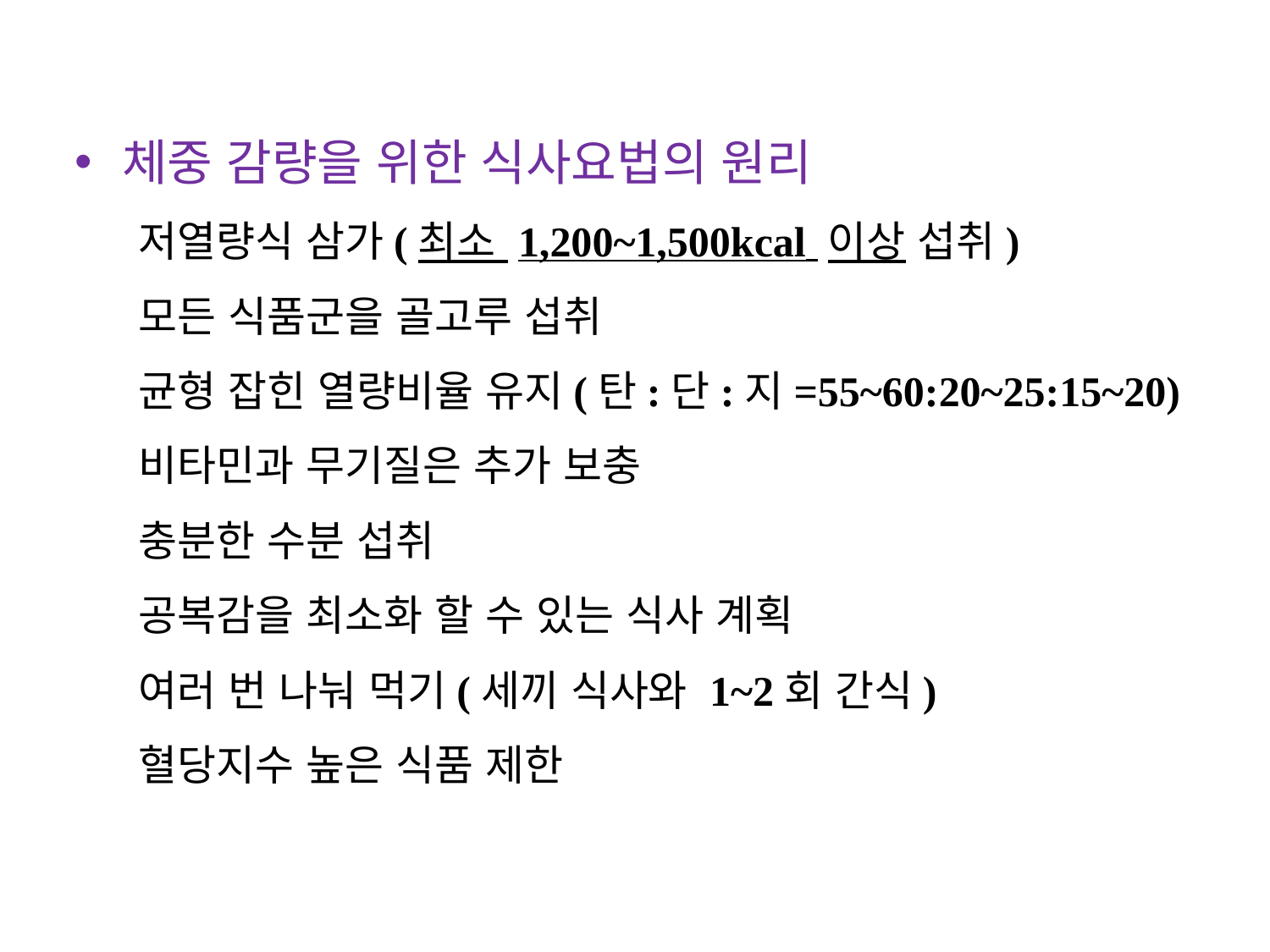

체중 감량을 위한 식사요법의 원리
저열량식 삼가(최소 1,200~1,500kcal 이상 섭취)
모든 식품군을 골고루 섭취
균형 잡힌 열량비율 유지(탄:단:지=55~60:20~25:15~20)
비타민과 무기질은 추가 보충
충분한 수분 섭취
공복감을 최소화 할 수 있는 식사 계획
여러 번 나눠 먹기(세끼 식사와 1~2회 간식)
혈당지수 높은 식품 제한